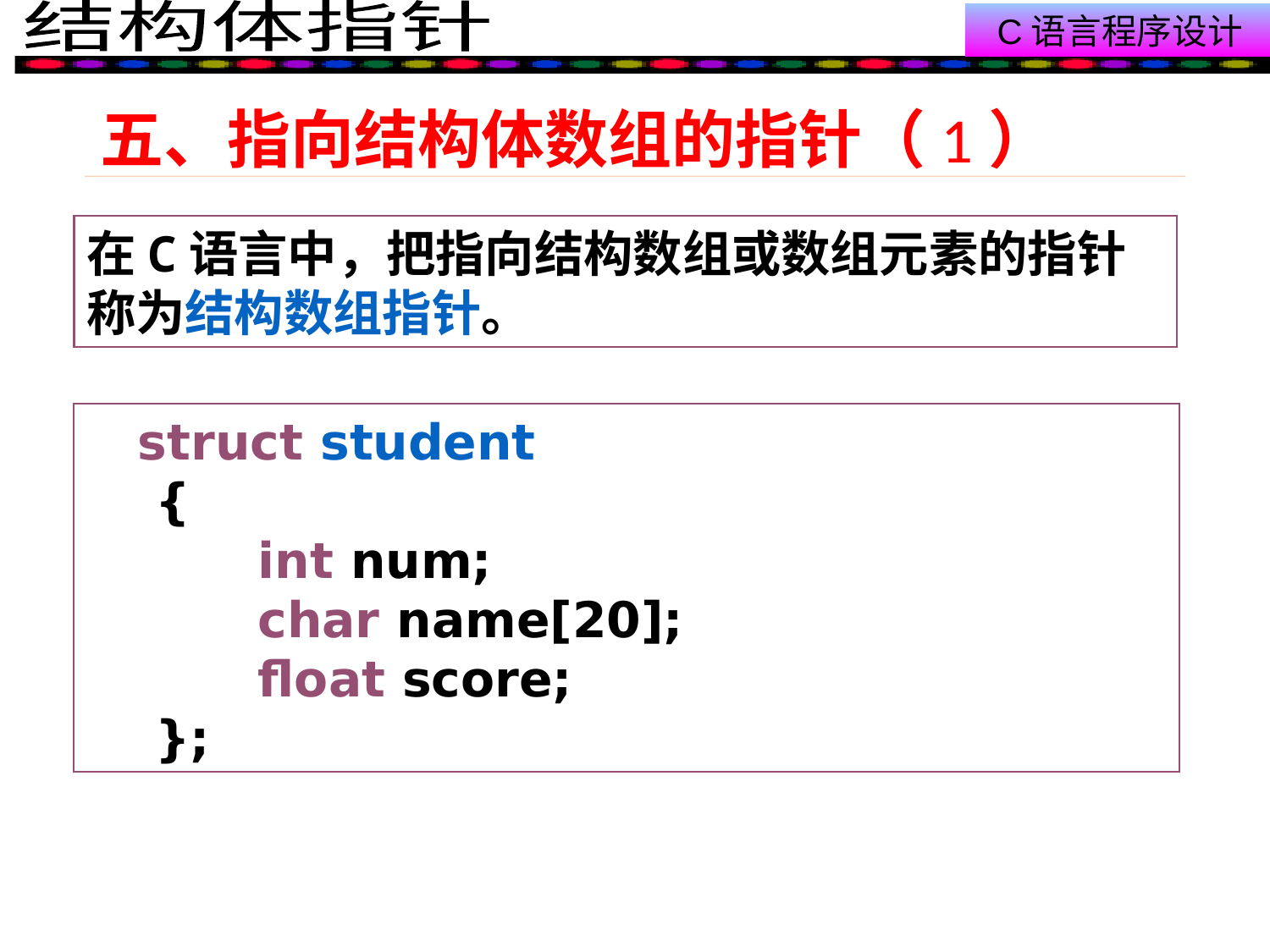

# 五、指向结构体数组的指针（1）
在C语言中，把指向结构数组或数组元素的指针称为结构数组指针。
   struct student
    {
          int num;
          char name[20];
          float score;
    };